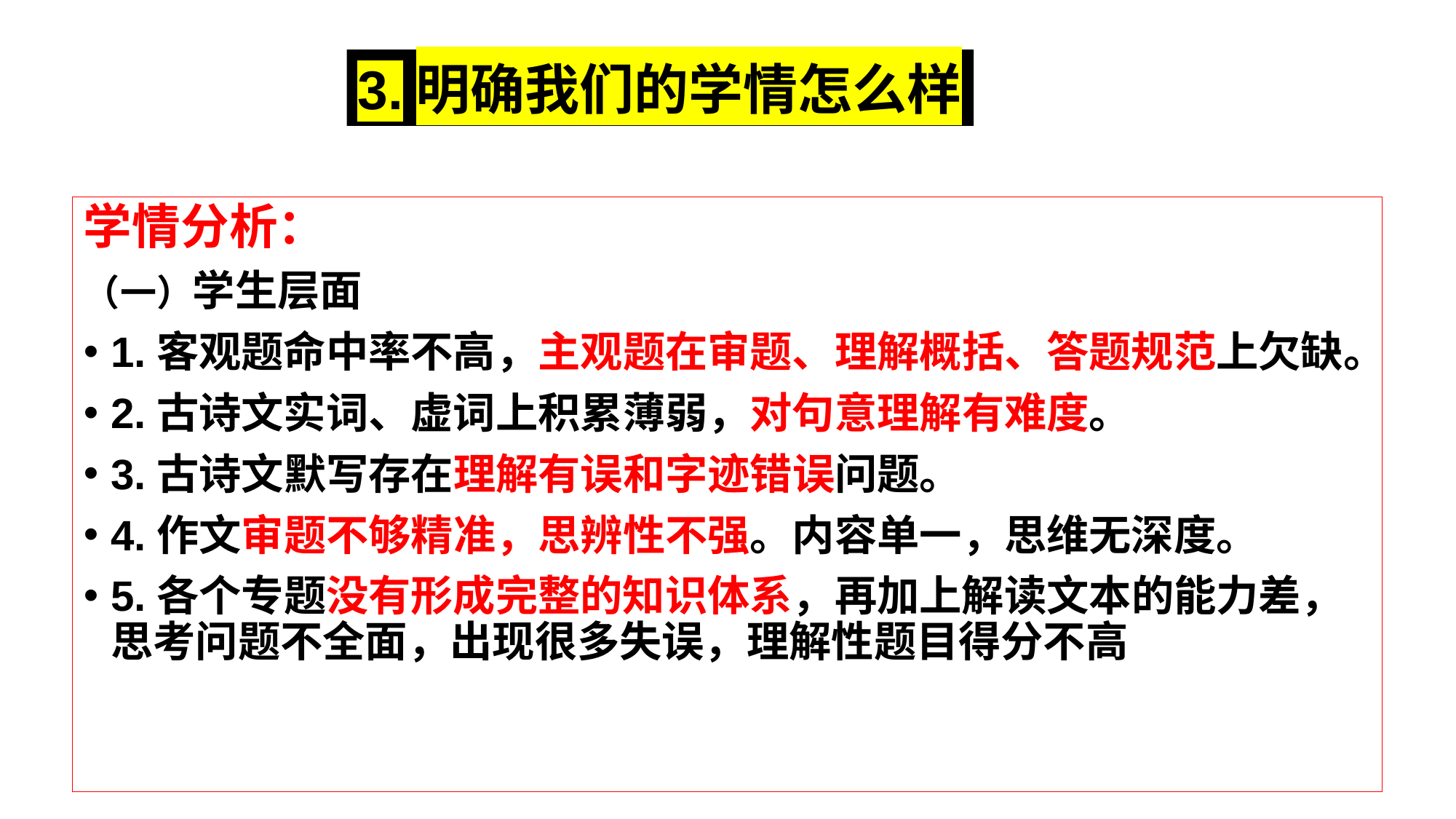

3.明确我们的学情怎么样
学情分析：
（一）学生层面
1.客观题命中率不高，主观题在审题、理解概括、答题规范上欠缺。
2.古诗文实词、虚词上积累薄弱，对句意理解有难度。
3.古诗文默写存在理解有误和字迹错误问题。
4.作文审题不够精准，思辨性不强。内容单一，思维无深度。
5.各个专题没有形成完整的知识体系，再加上解读文本的能力差，思考问题不全面，出现很多失误，理解性题目得分不高